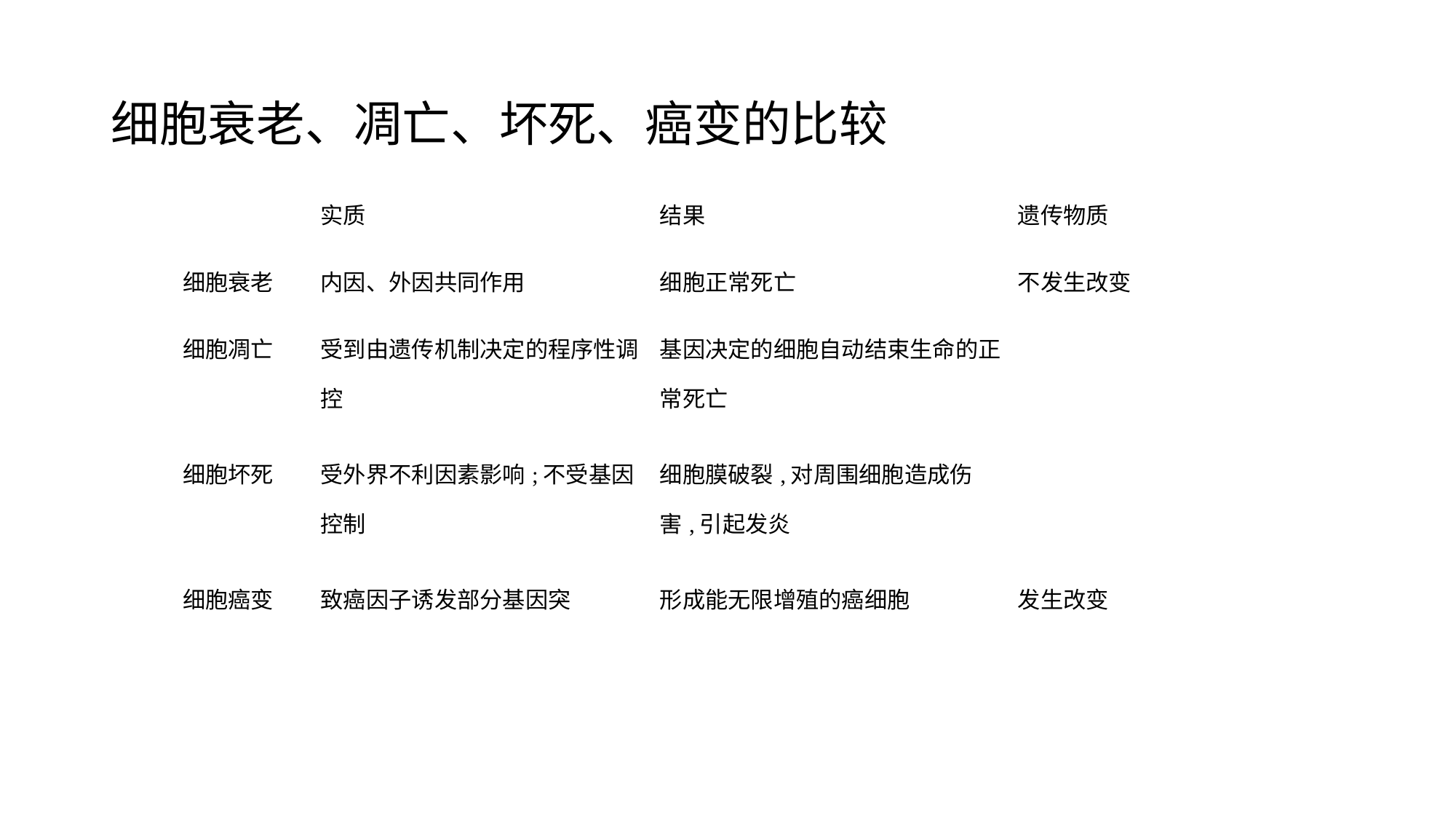

# 细胞衰老、凋亡、坏死、癌变的比较
|  | 实质 | 结果 | 遗传物质 |
| --- | --- | --- | --- |
| 细胞衰老 | 内因、外因共同作用 | 细胞正常死亡 | 不发生改变 |
| 细胞凋亡 | 受到由遗传机制决定的程序性调控 | 基因决定的细胞自动结束生命的正常死亡 |  |
| 细胞坏死 | 受外界不利因素影响;不受基因控制 | 细胞膜破裂,对周围细胞造成伤害,引起发炎 |  |
| 细胞癌变 | 致癌因子诱发部分基因突 | 形成能无限增殖的癌细胞 | 发生改变 |